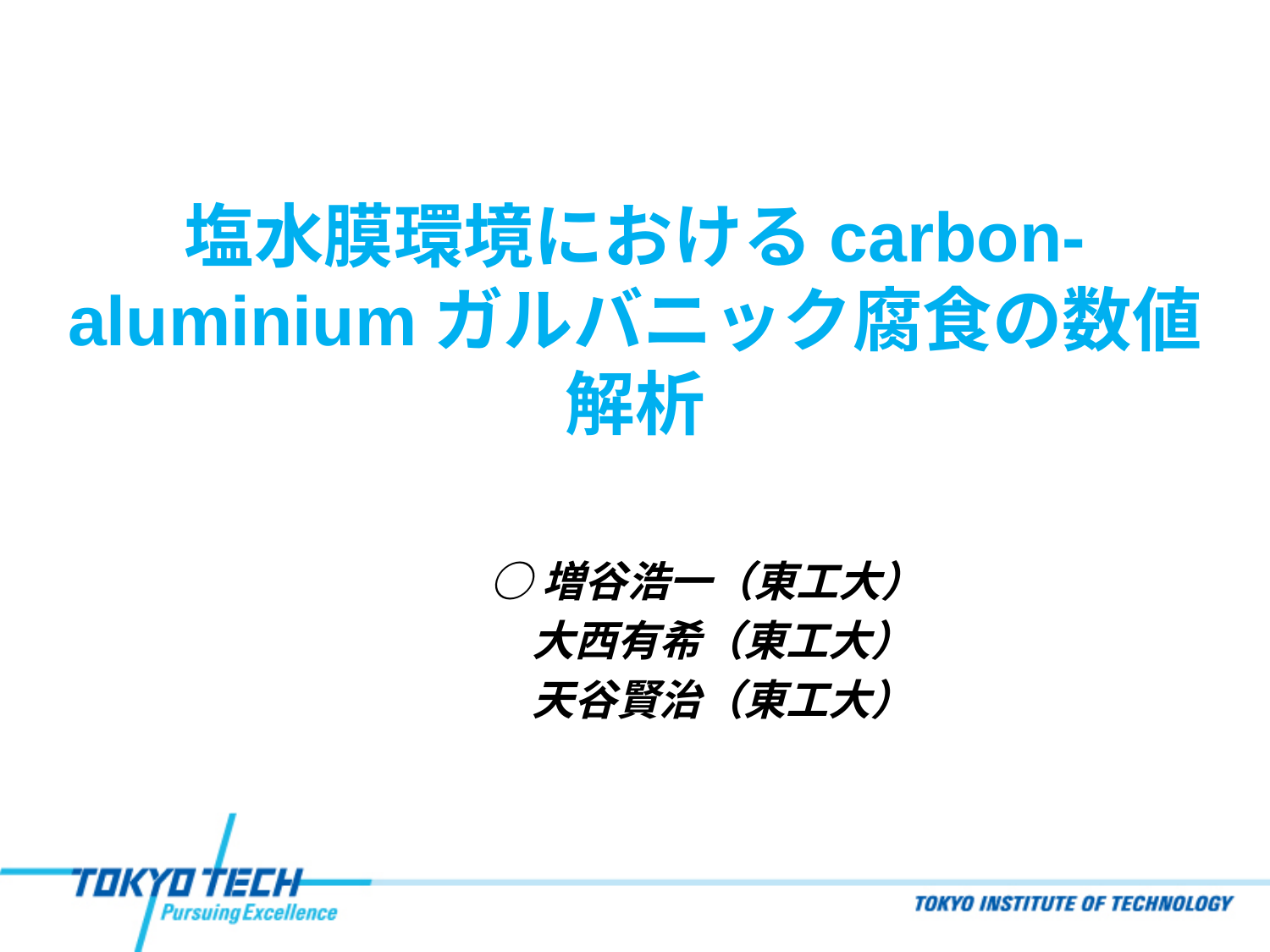

# 塩水膜環境におけるcarbon-aluminiumガルバニック腐食の数値解析
○増谷浩一（東工大）
　大西有希（東工大）
　天谷賢治（東工大）